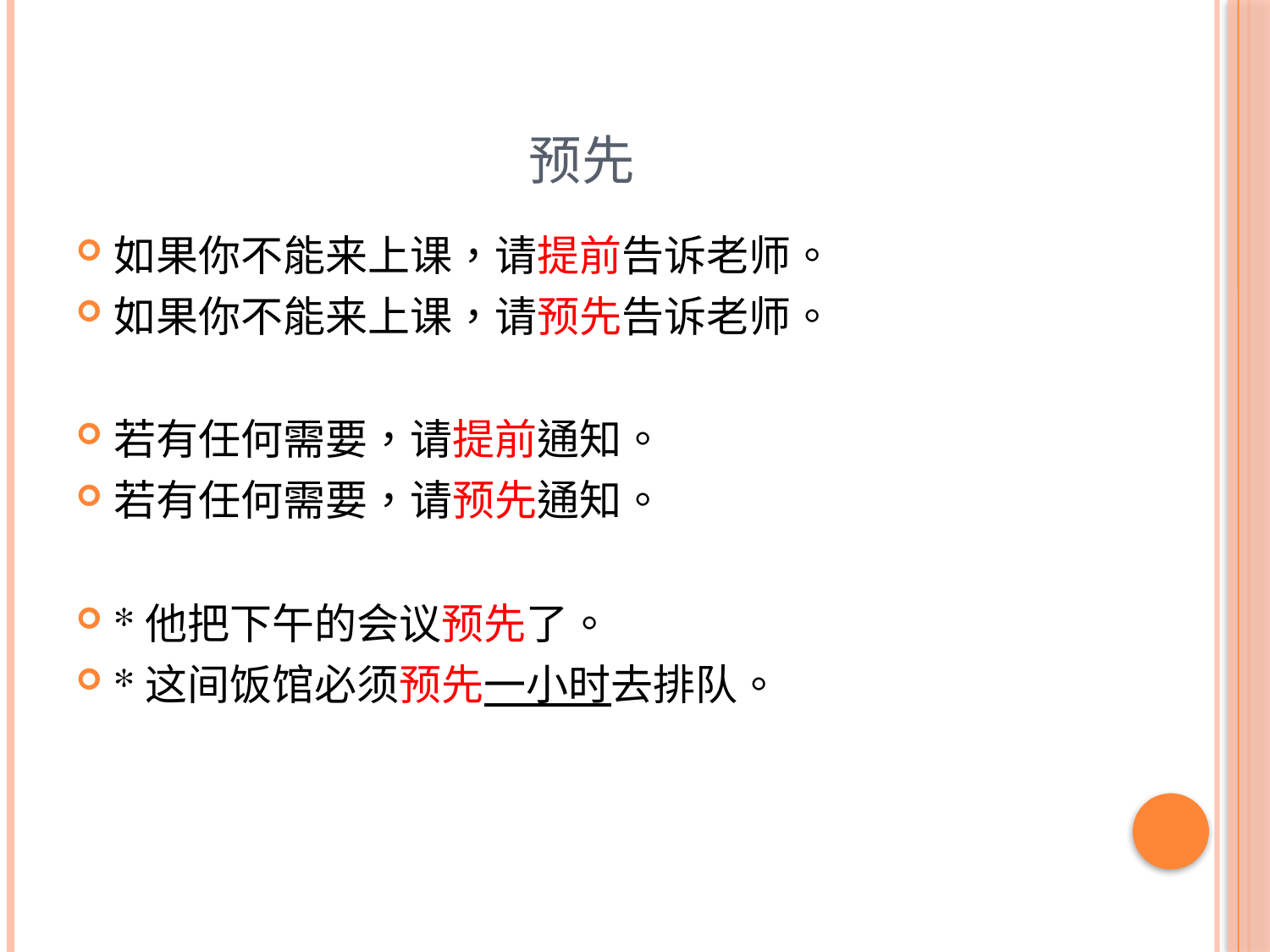

# 预先
如果你不能来上课，请提前告诉老师。
如果你不能来上课，请预先告诉老师。

若有任何需要，请提前通知。
若有任何需要，请预先通知。

*他把下午的会议预先了。
*这间饭馆必须预先一小时去排队。